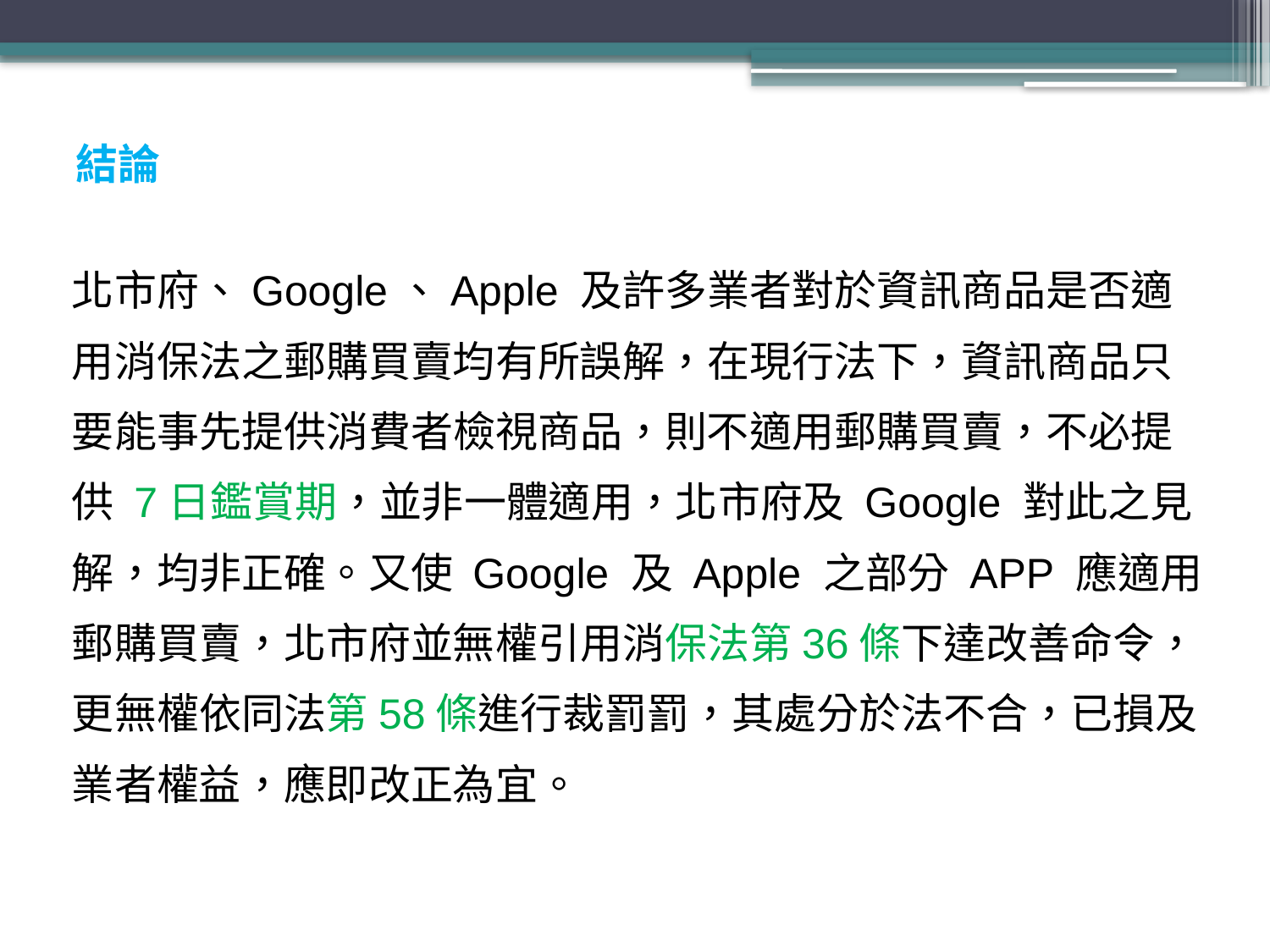

# 結論
北市府、Google、Apple 及許多業者對於資訊商品是否適用消保法之郵購買賣均有所誤解，在現行法下，資訊商品只要能事先提供消費者檢視商品，則不適用郵購買賣，不必提供 7日鑑賞期，並非一體適用，北市府及 Google 對此之見解，均非正確。又使 Google 及 Apple 之部分 APP 應適用郵購買賣，北市府並無權引用消保法第36條下達改善命令，更無權依同法第58條進行裁罰罰，其處分於法不合，已損及業者權益，應即改正為宜。